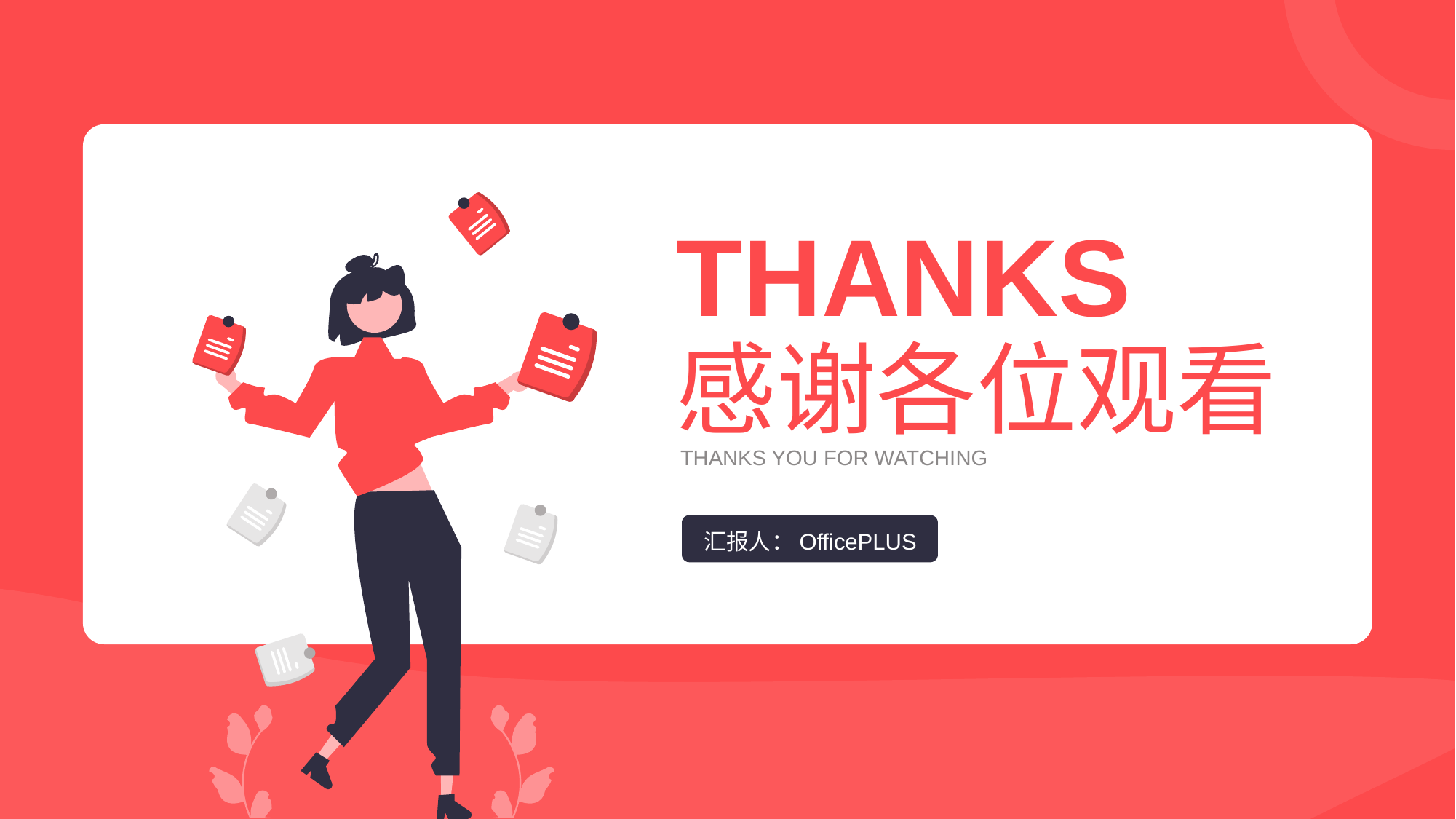

THANKS
感谢各位观看
THANKS YOU FOR WATCHING

汇报人：OfficePLUS